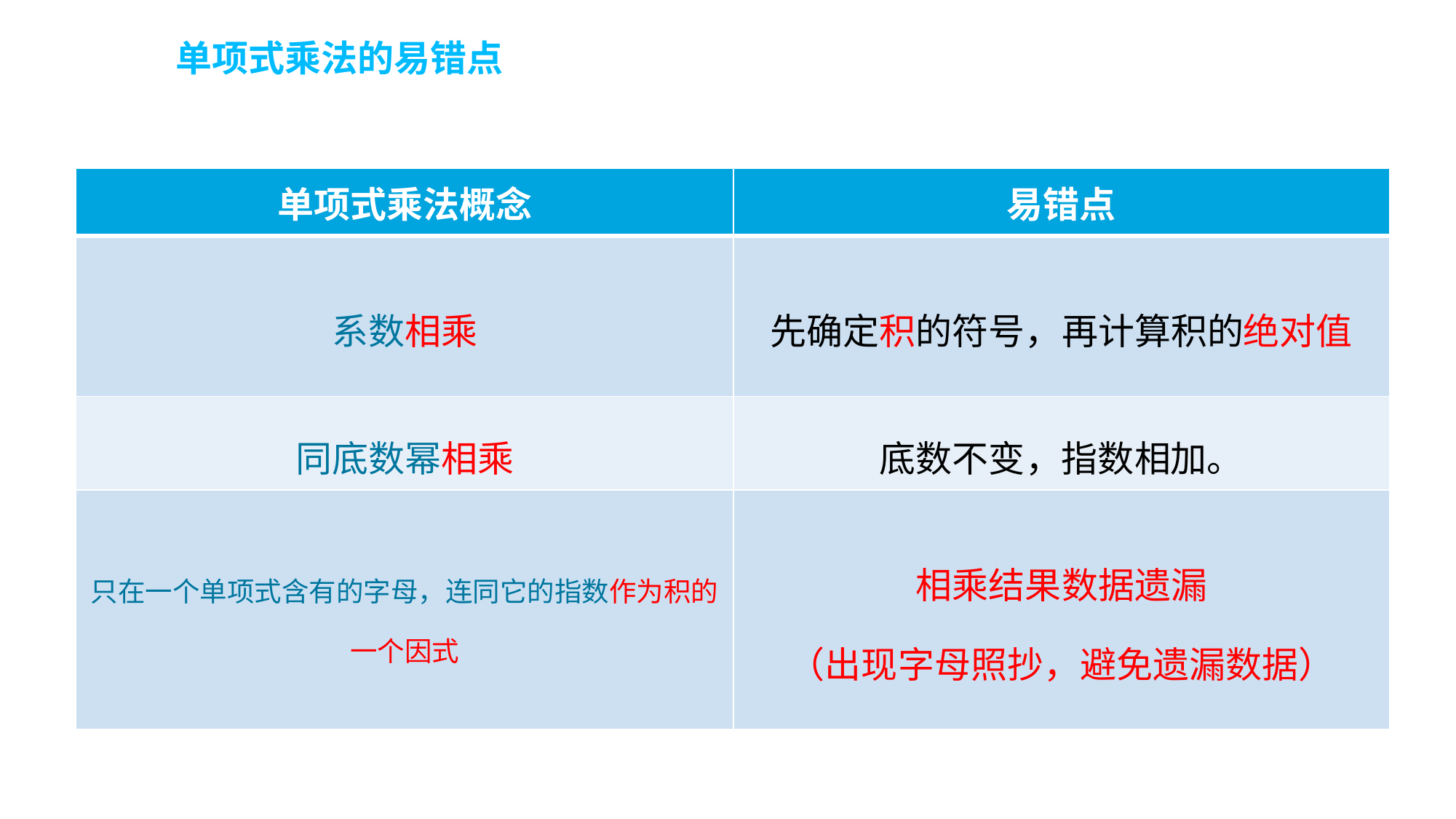

单项式乘法的易错点
| 单项式乘法概念 | 易错点 |
| --- | --- |
| 系数相乘 | 先确定积的符号，再计算积的绝对值 |
| 同底数幂相乘 | 底数不变，指数相加。 |
| 只在一个单项式含有的字母，连同它的指数作为积的一个因式 | 相乘结果数据遗漏 （出现字母照抄，避免遗漏数据） |